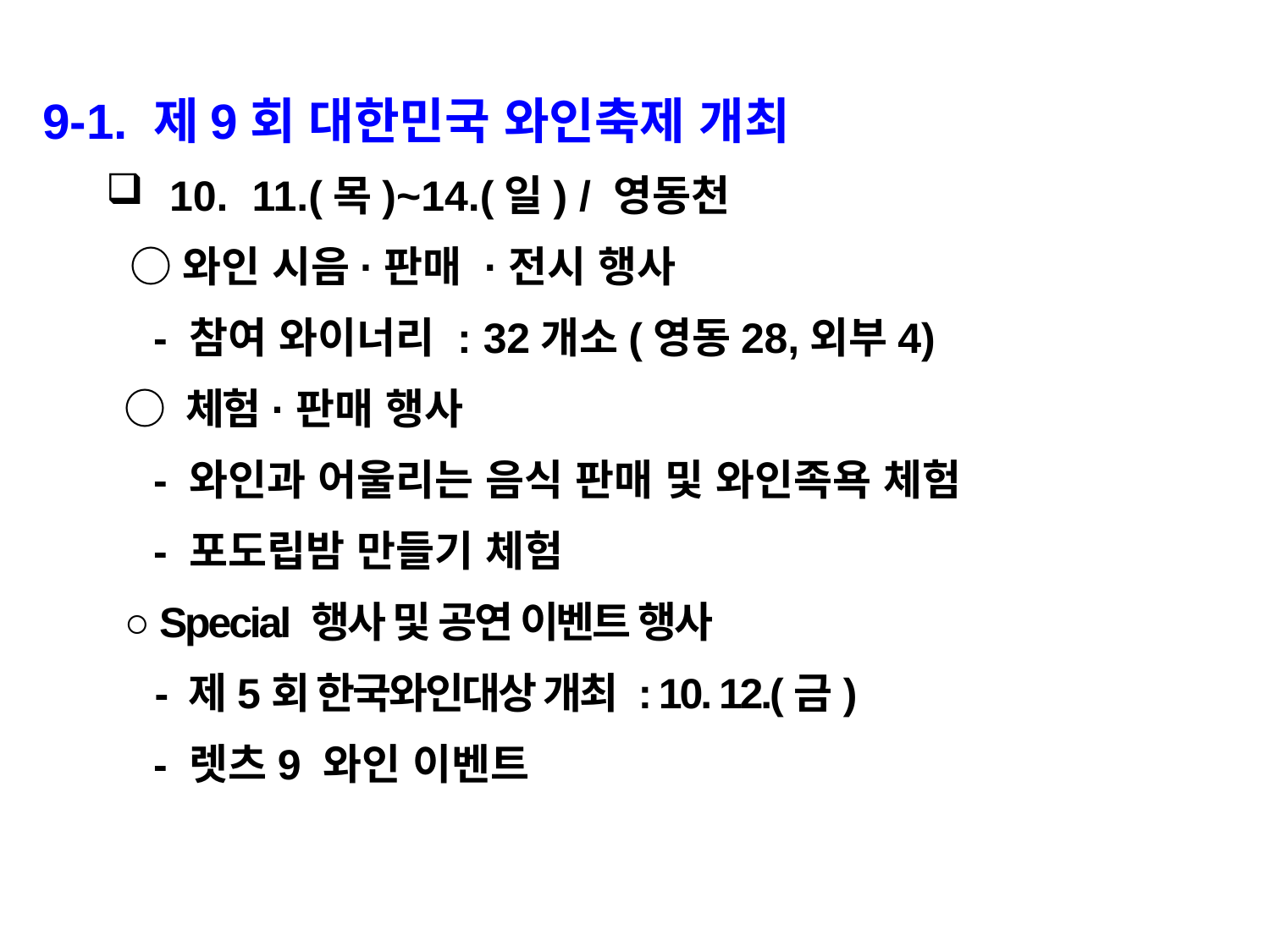

9-1. 제9회 대한민국 와인축제 개최
10.  11.(목)~14.(일) / 영동천
  ○와인 시음·판매 ·전시 행사
    - 참여 와이너리 : 32개소(영동28,외부4)
  ○ 체험·판매 행사
    - 와인과 어울리는 음식 판매 및 와인족욕 체험
    - 포도립밤 만들기 체험
  ○ Special 행사 및 공연 이벤트 행사
     - 제5회 한국와인대상 개최 : 10. 12.(금)
    - 렛츠9 와인 이벤트